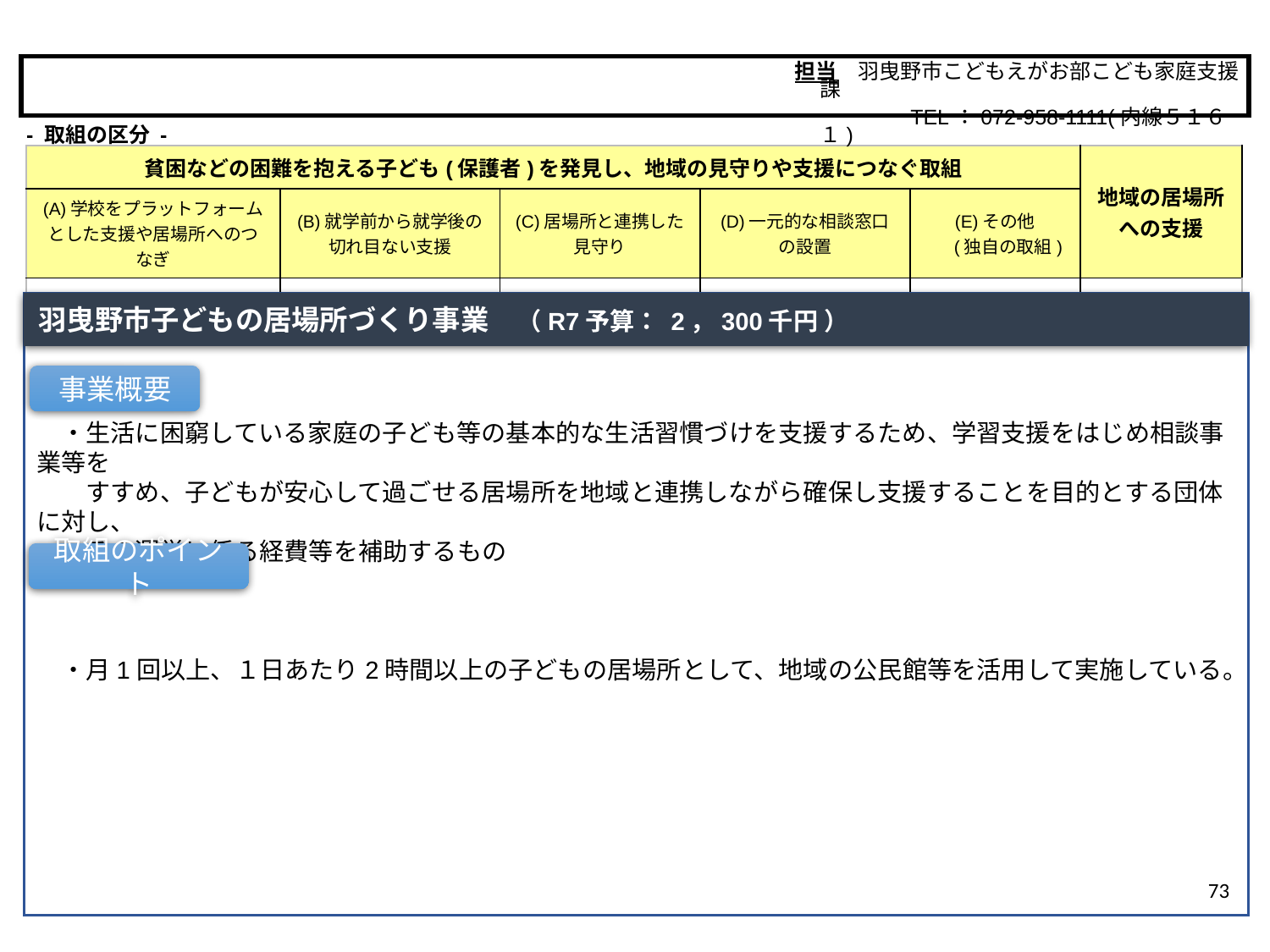

担当　羽曳野市こどもえがお部こども家庭支援課
　　　　　 TEL：072-958-1111(内線５１６１)

羽曳野市
- 取組の区分 -
| 貧困などの困難を抱える子ども(保護者)を発見し、地域の見守りや支援につなぐ取組 |  |  |  |  | 地域の居場所 への支援 |
| --- | --- | --- | --- | --- | --- |
| (A)学校をプラットフォームとした支援や居場所へのつなぎ | (B)就学前から就学後の 切れ目ない支援 | (C)居場所と連携した 見守り | (D)一元的な相談窓口 の設置 | (E)その他 　 (独自の取組) |  |
|  |  |  |  |  | ○ |
羽曳野市子どもの居場所づくり事業　（R7予算： 2，300千円 ）

　・生活に困窮している家庭の子ども等の基本的な生活習慣づけを支援するため、学習支援をはじめ相談事業等を
　　すすめ、子どもが安心して過ごせる居場所を地域と連携しながら確保し支援することを目的とする団体に対し、
　　その運営に係る経費等を補助するもの

　・月1回以上、１日あたり2時間以上の子どもの居場所として、地域の公民館等を活用して実施している。

事業概要
取組のポイント
73